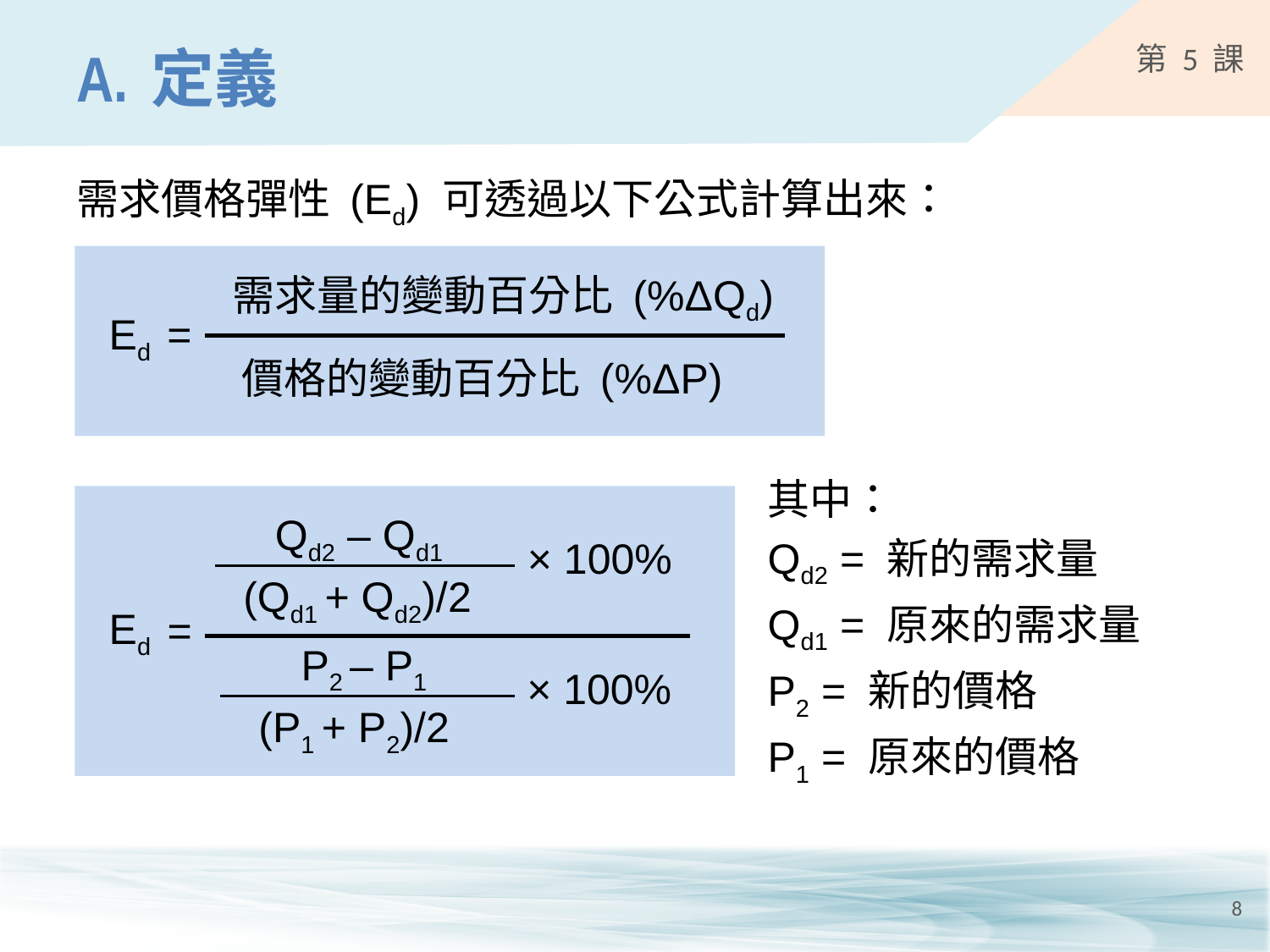

# A.	定義
需求價格彈性 (Ed) 可透過以下公式計算出來：

需求量的變動百分比 (%ΔQd)
Ed
=
價格的變動百分比 (%ΔP)
其中：
Qd2 = 新的需求量
Qd1 = 原來的需求量
P2 = 新的價格
P1 = 原來的價格

Qd2 ‒ Qd1
(Qd1 + Qd2)/2
× 100%
Ed
=
P2 ‒ P1
(P1 + P2)/2
× 100%
8